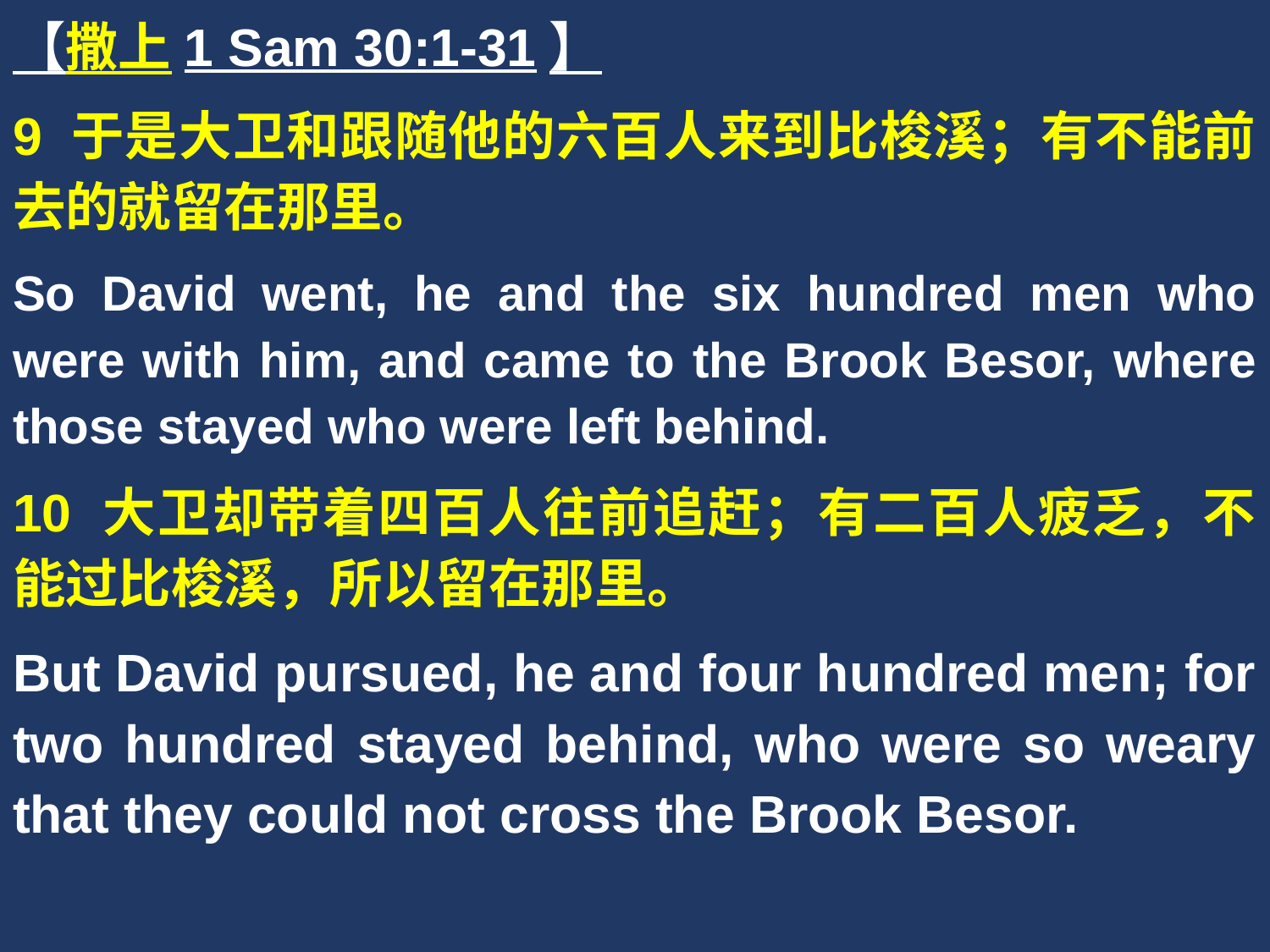

【撒上1 Sam 30:1-31】
9 于是大卫和跟随他的六百人来到比梭溪；有不能前去的就留在那里。
So David went, he and the six hundred men who were with him, and came to the Brook Besor, where those stayed who were left behind.
10 大卫却带着四百人往前追赶；有二百人疲乏，不能过比梭溪，所以留在那里。
But David pursued, he and four hundred men; for two hundred stayed behind, who were so weary that they could not cross the Brook Besor.